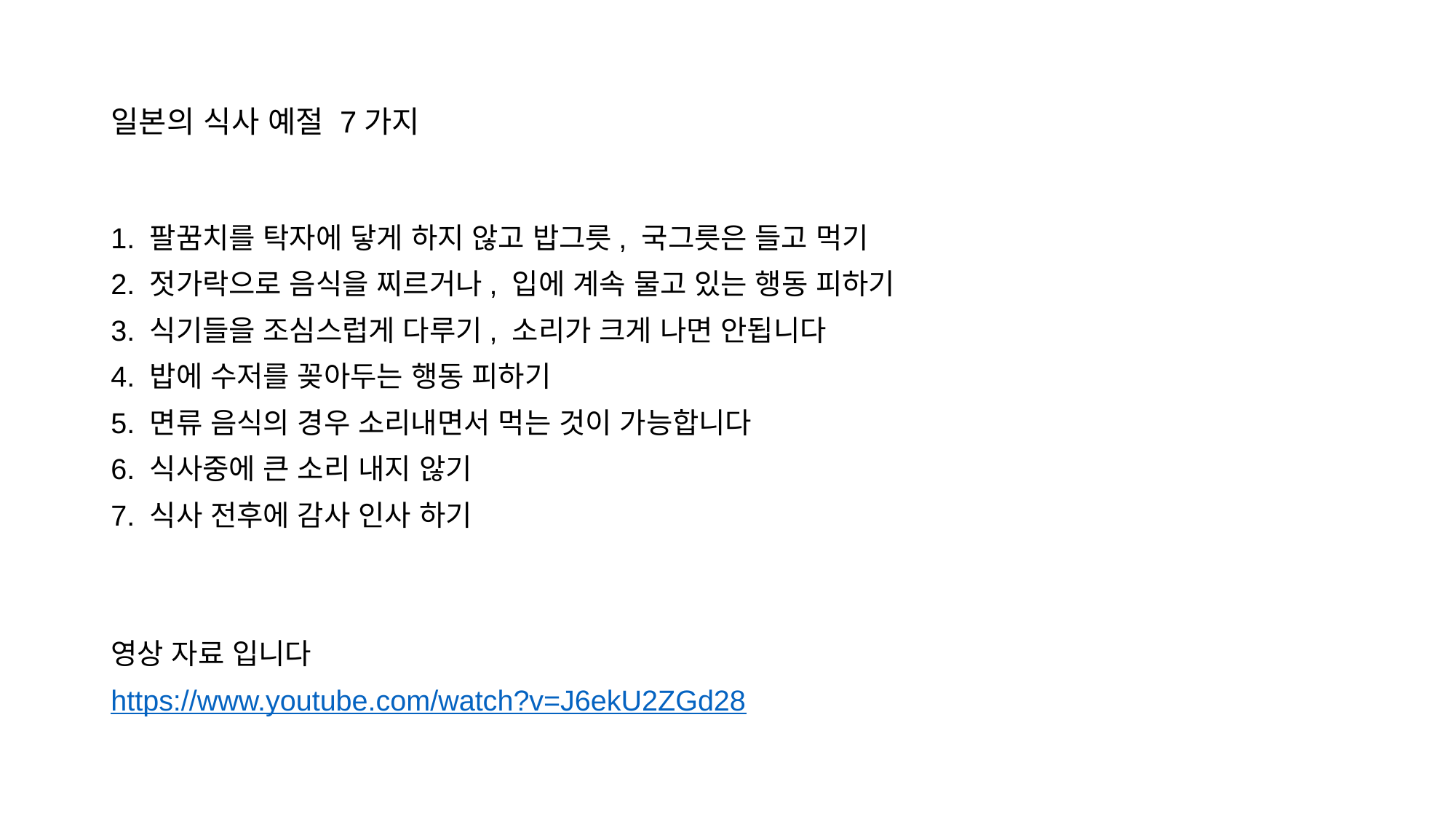

# 일본의 식사 예절 7가지
1. 팔꿈치를 탁자에 닿게 하지 않고 밥그릇, 국그릇은 들고 먹기
2. 젓가락으로 음식을 찌르거나, 입에 계속 물고 있는 행동 피하기
3. 식기들을 조심스럽게 다루기, 소리가 크게 나면 안됩니다
4. 밥에 수저를 꽂아두는 행동 피하기
5. 면류 음식의 경우 소리내면서 먹는 것이 가능합니다
6. 식사중에 큰 소리 내지 않기
7. 식사 전후에 감사 인사 하기

영상 자료 입니다
https://www.youtube.com/watch?v=J6ekU2ZGd28